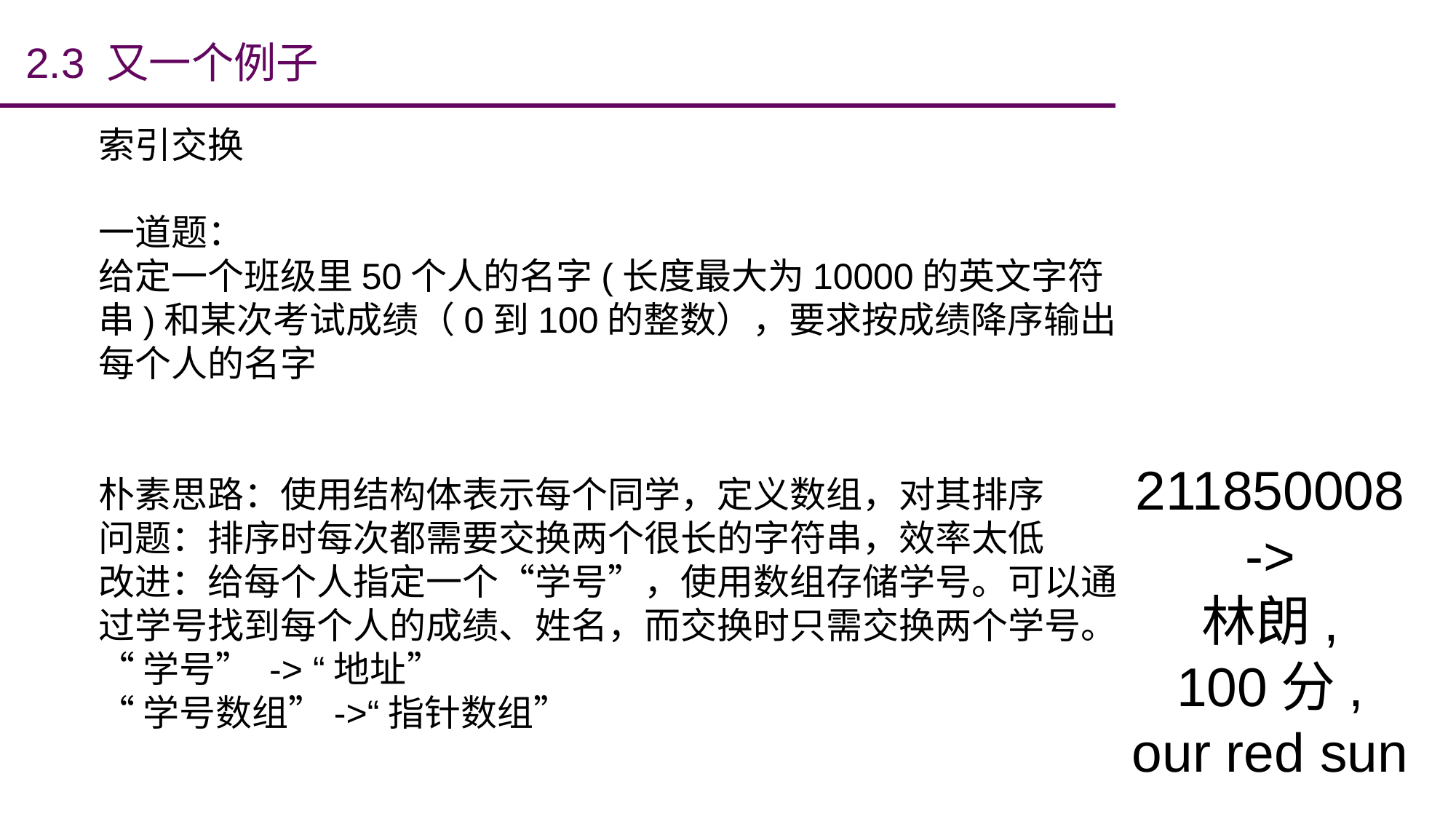

2.3 又一个例子
索引交换

一道题：
给定一个班级里50个人的名字(长度最大为10000的英文字符串)和某次考试成绩（0到100的整数），要求按成绩降序输出每个人的名字

朴素思路：使用结构体表示每个同学，定义数组，对其排序
问题：排序时每次都需要交换两个很长的字符串，效率太低
改进：给每个人指定一个“学号”，使用数组存储学号。可以通过学号找到每个人的成绩、姓名，而交换时只需交换两个学号。
“学号” -> “地址”
“学号数组”->“指针数组”

211850008->
林朗,
100分,
our red sun